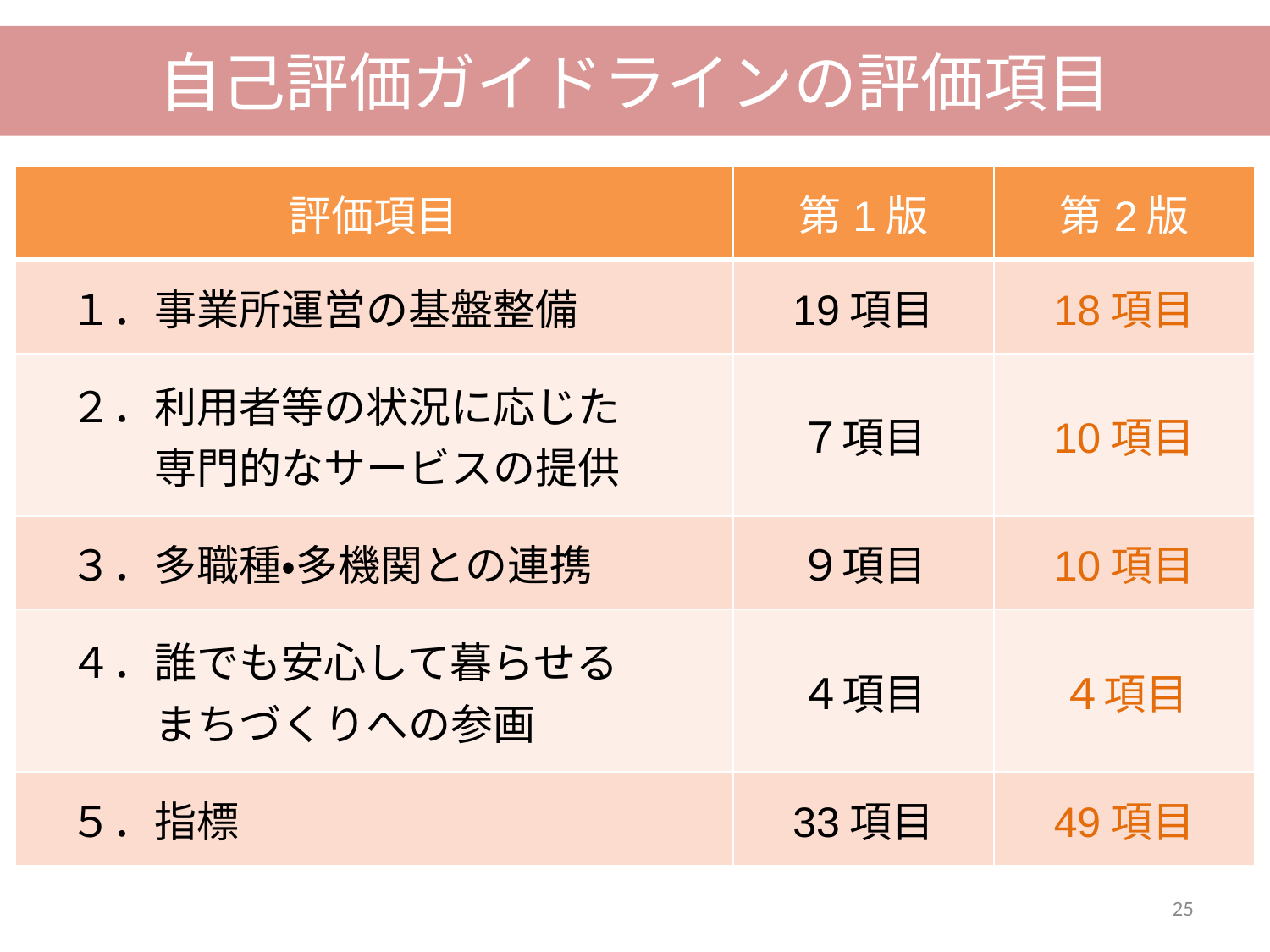

自己評価ガイドラインの評価項目
| 評価項目 | 第1版 | 第2版 |
| --- | --- | --- |
| １．事業所運営の基盤整備 | 19項目 | 18項目 |
| ２．利用者等の状況に応じた 　　　専門的なサービスの提供 | ７項目 | 10項目 |
| ３．多職種・多機関との連携 | ９項目 | 10項目 |
| ４．誰でも安心して暮らせる 　　　まちづくりへの参画 | ４項目 | ４項目 |
| ５．指標 | 33項目 | 49項目 |
25